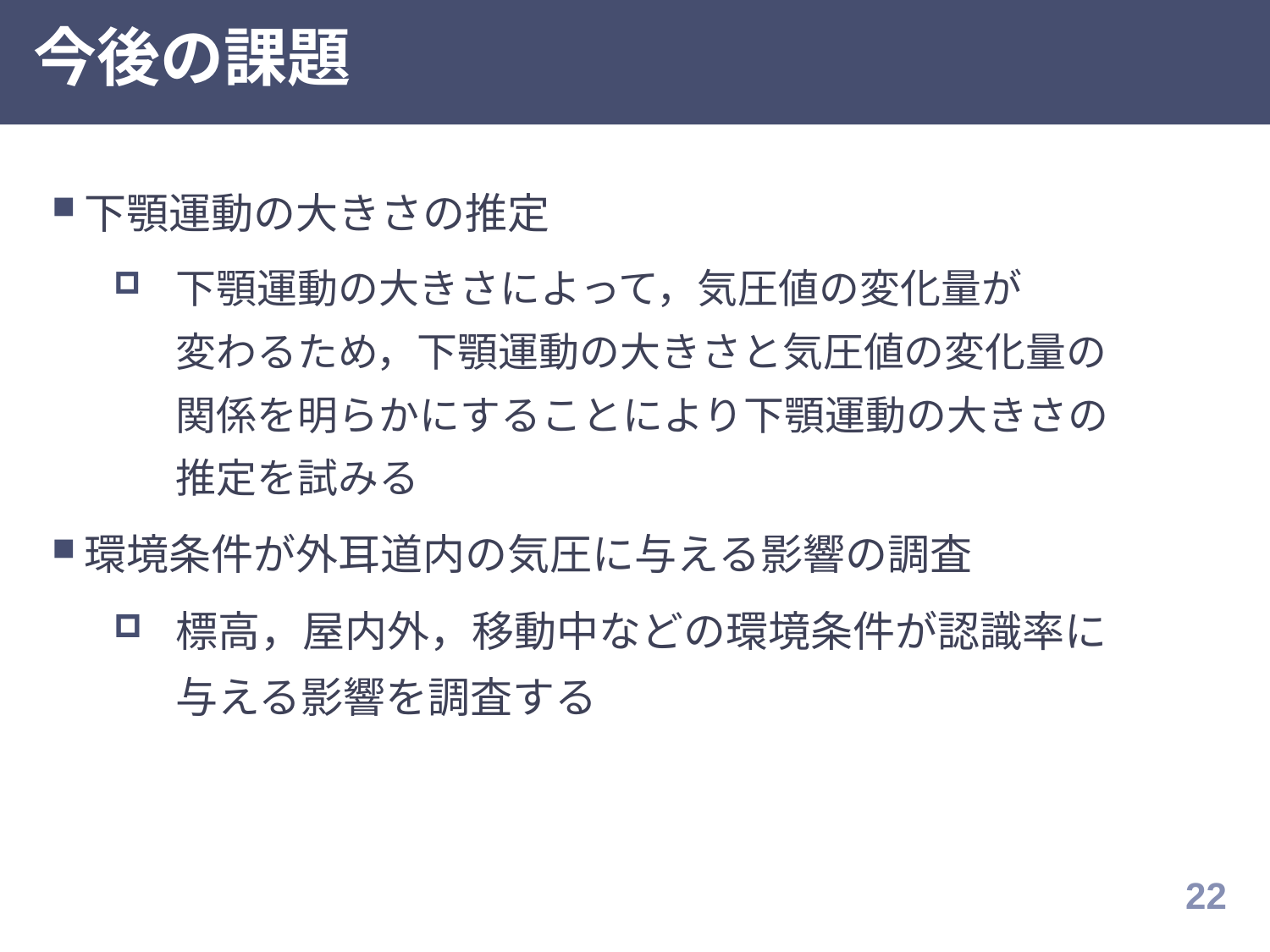

# 今後の課題
下顎運動の大きさの推定
下顎運動の大きさによって，気圧値の変化量が
変わるため，下顎運動の大きさと気圧値の変化量の
関係を明らかにすることにより下顎運動の大きさの
推定を試みる
環境条件が外耳道内の気圧に与える影響の調査
標高，屋内外，移動中などの環境条件が認識率に
与える影響を調査する
22